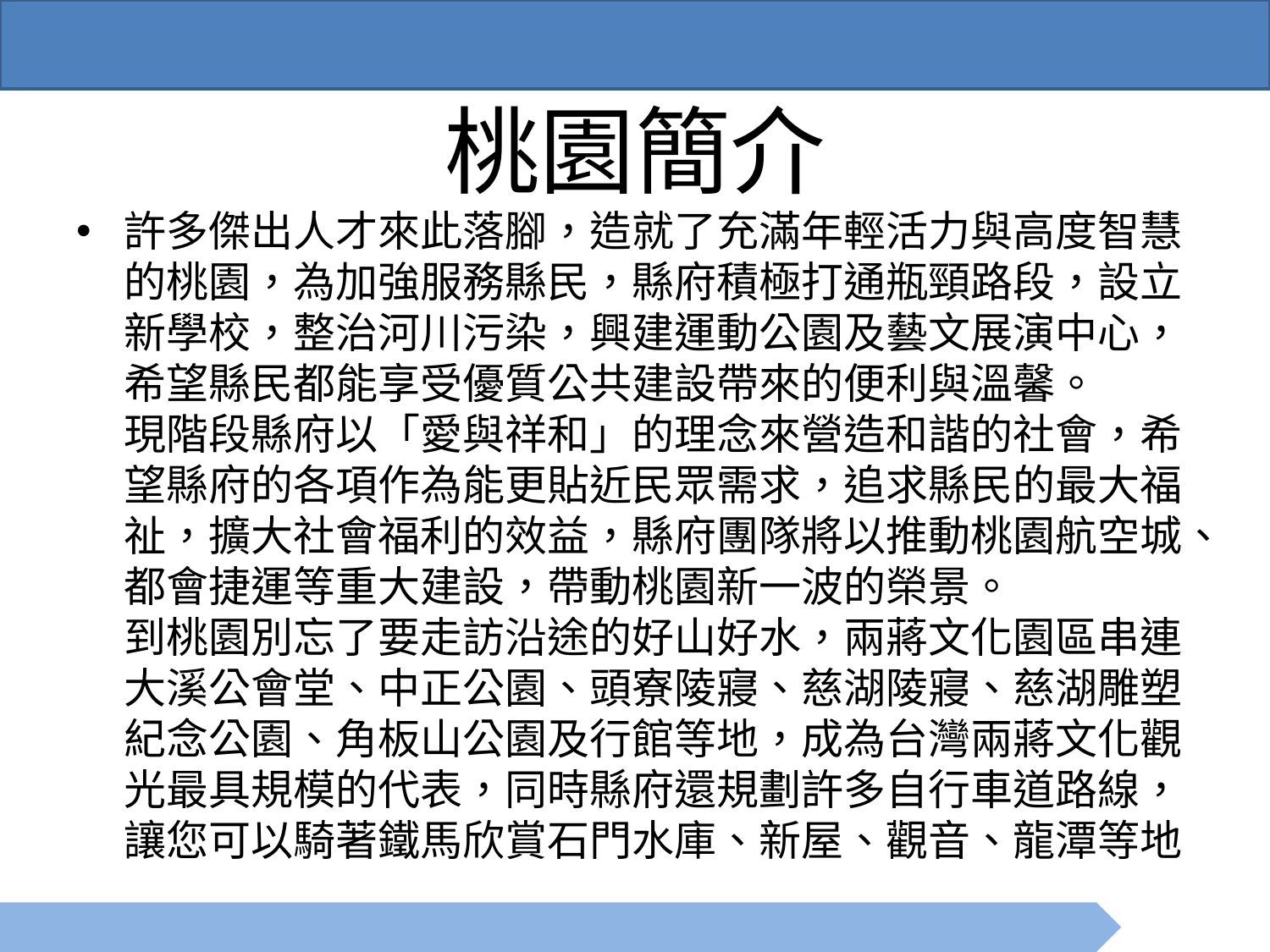

# 桃園簡介
許多傑出人才來此落腳，造就了充滿年輕活力與高度智慧的桃園，為加強服務縣民，縣府積極打通瓶頸路段，設立新學校，整治河川污染，興建運動公園及藝文展演中心，希望縣民都能享受優質公共建設帶來的便利與溫馨。
現階段縣府以「愛與祥和」的理念來營造和諧的社會，希望縣府的各項作為能更貼近民眾需求，追求縣民的最大福祉，擴大社會福利的效益，縣府團隊將以推動桃園航空城、都會捷運等重大建設，帶動桃園新一波的榮景。
到桃園別忘了要走訪沿途的好山好水，兩蔣文化園區串連大溪公會堂、中正公園、頭寮陵寢、慈湖陵寢、慈湖雕塑紀念公園、角板山公園及行館等地，成為台灣兩蔣文化觀光最具規模的代表，同時縣府還規劃許多自行車道路線，讓您可以騎著鐵馬欣賞石門水庫、新屋、觀音、龍潭等地